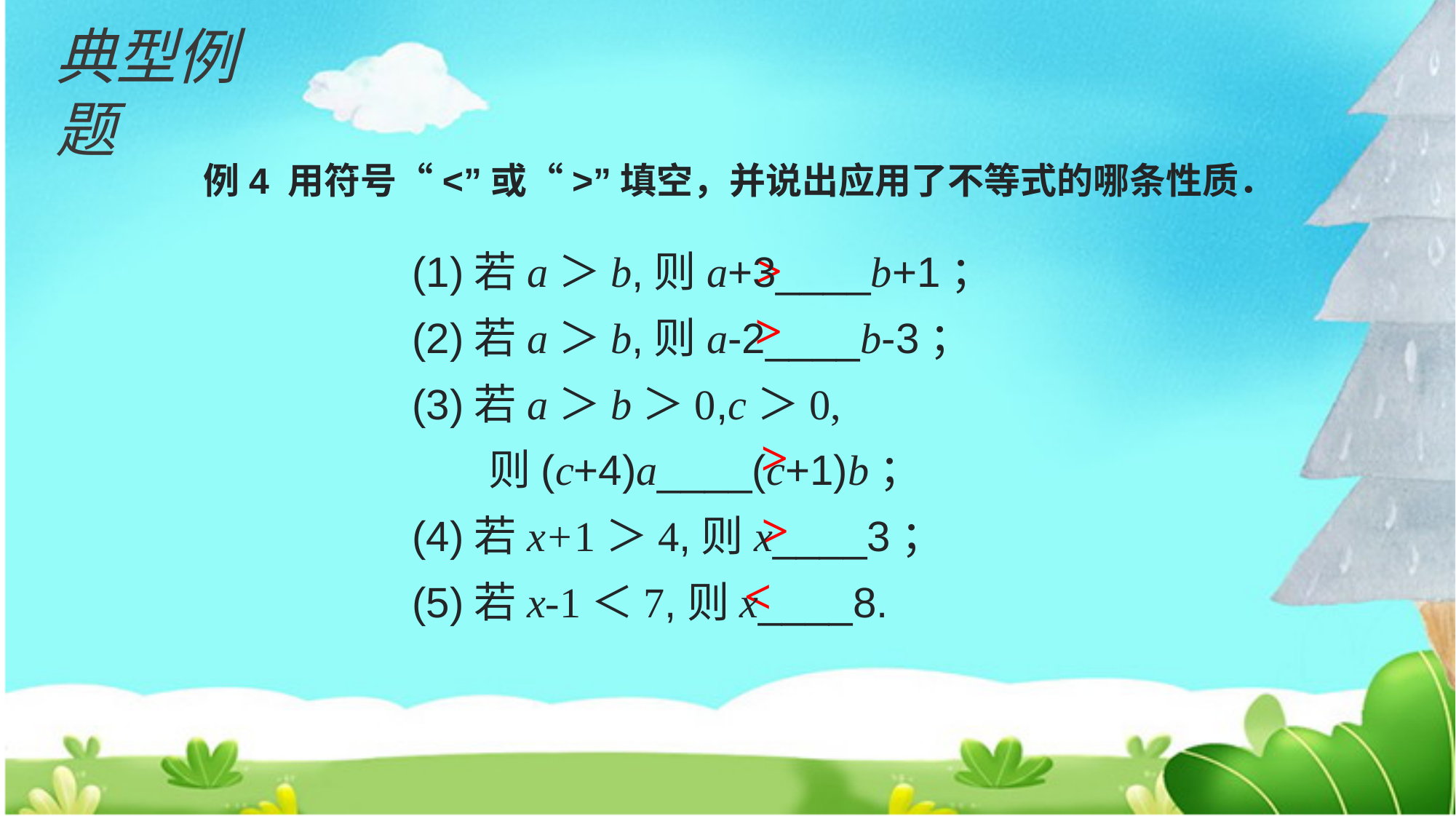

典型例题
例4 用符号“<”或“>”填空，并说出应用了不等式的哪条性质．

   >
(1)若a＞b,则a+3____b+1；
(2)若a＞b,则a-2____b-3；
(3)若a＞b＞0,c＞0,
       则(c+4)a____(c+1)b；
(4)若x+1＞4,则x____3；
(5)若x-1＜7,则x____8.

   >
   >
   >
   <